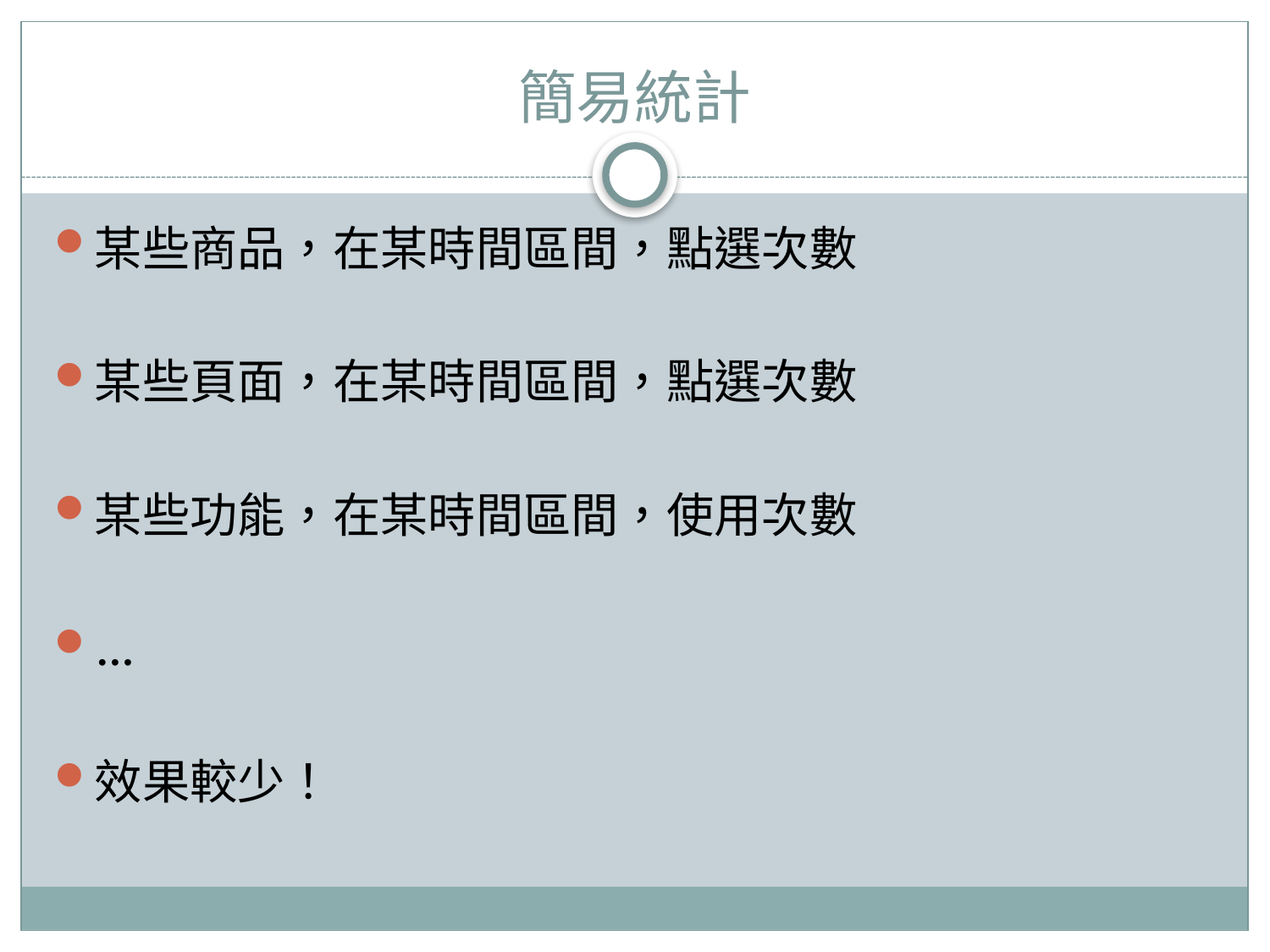

# 簡易統計
某些商品，在某時間區間，點選次數

某些頁面，在某時間區間，點選次數

某些功能，在某時間區間，使用次數

…

效果較少！